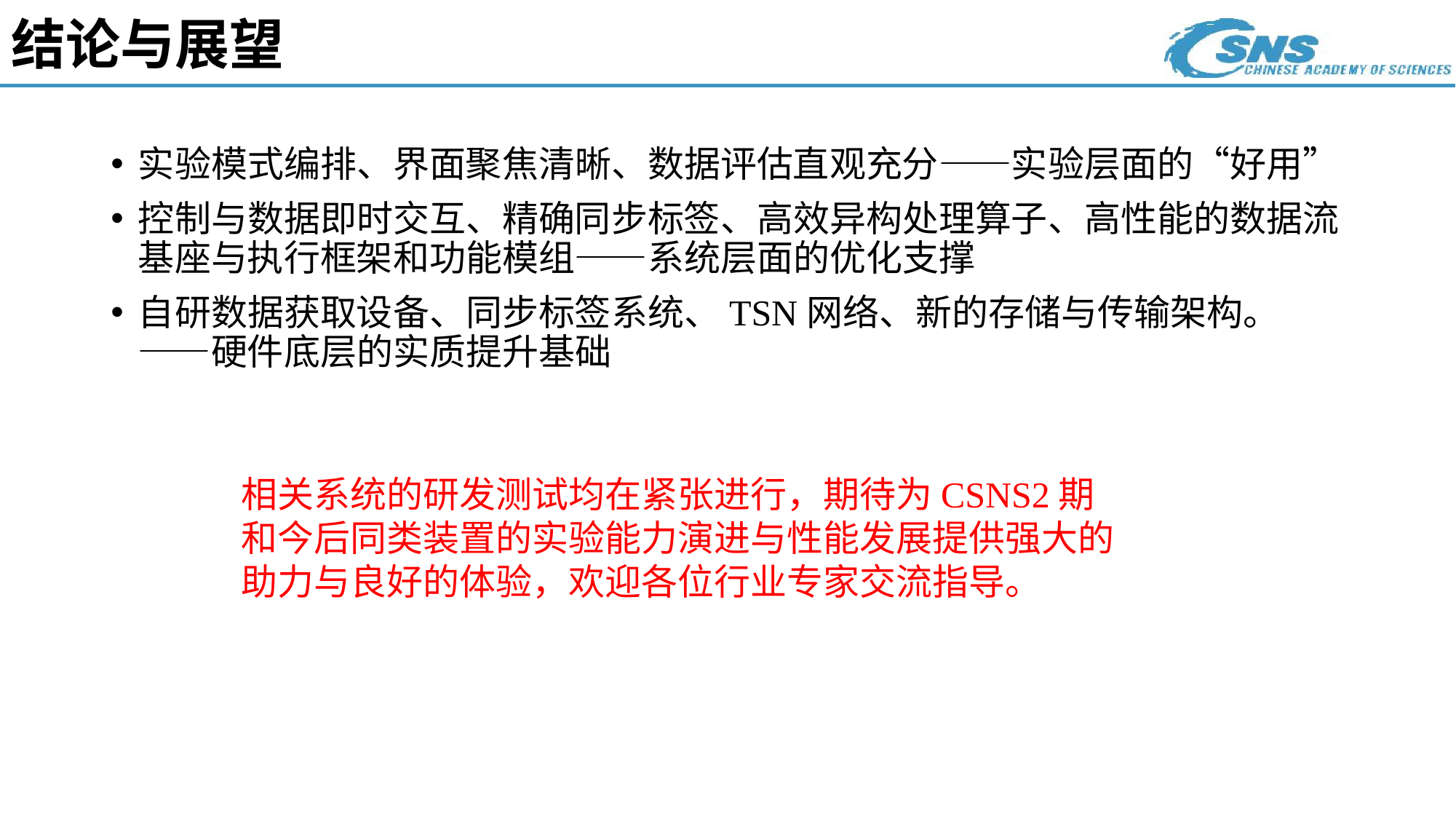

# 结论与展望
实验模式编排、界面聚焦清晰、数据评估直观充分——实验层面的“好用”
控制与数据即时交互、精确同步标签、高效异构处理算子、高性能的数据流基座与执行框架和功能模组——系统层面的优化支撑
自研数据获取设备、同步标签系统、TSN网络、新的存储与传输架构。——硬件底层的实质提升基础
相关系统的研发测试均在紧张进行，期待为CSNS2期和今后同类装置的实验能力演进与性能发展提供强大的助力与良好的体验，欢迎各位行业专家交流指导。